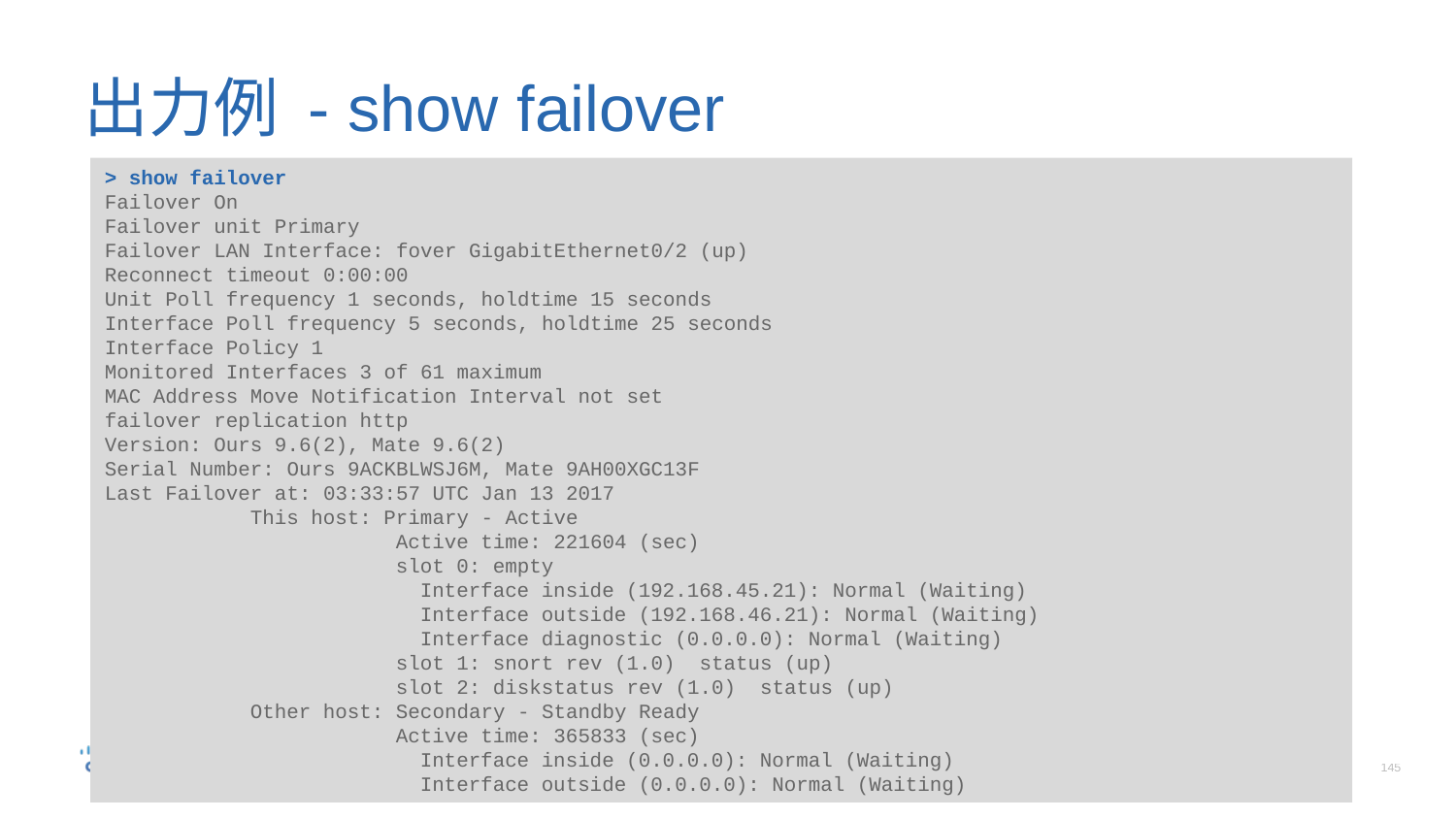

# 出力例 - show failover
> show failover
Failover On
Failover unit Primary
Failover LAN Interface: fover GigabitEthernet0/2 (up)
Reconnect timeout 0:00:00
Unit Poll frequency 1 seconds, holdtime 15 seconds
Interface Poll frequency 5 seconds, holdtime 25 seconds
Interface Policy 1
Monitored Interfaces 3 of 61 maximum
MAC Address Move Notification Interval not set
failover replication http
Version: Ours 9.6(2), Mate 9.6(2)
Serial Number: Ours 9ACKBLWSJ6M, Mate 9AH00XGC13F
Last Failover at: 03:33:57 UTC Jan 13 2017
	This host: Primary - Active
		Active time: 221604 (sec)
		slot 0: empty
		  Interface inside (192.168.45.21): Normal (Waiting)
		  Interface outside (192.168.46.21): Normal (Waiting)
		  Interface diagnostic (0.0.0.0): Normal (Waiting)
		slot 1: snort rev (1.0)  status (up)
		slot 2: diskstatus rev (1.0)  status (up)
	Other host: Secondary - Standby Ready
		Active time: 365833 (sec)
		  Interface inside (0.0.0.0): Normal (Waiting)
		  Interface outside (0.0.0.0): Normal (Waiting)